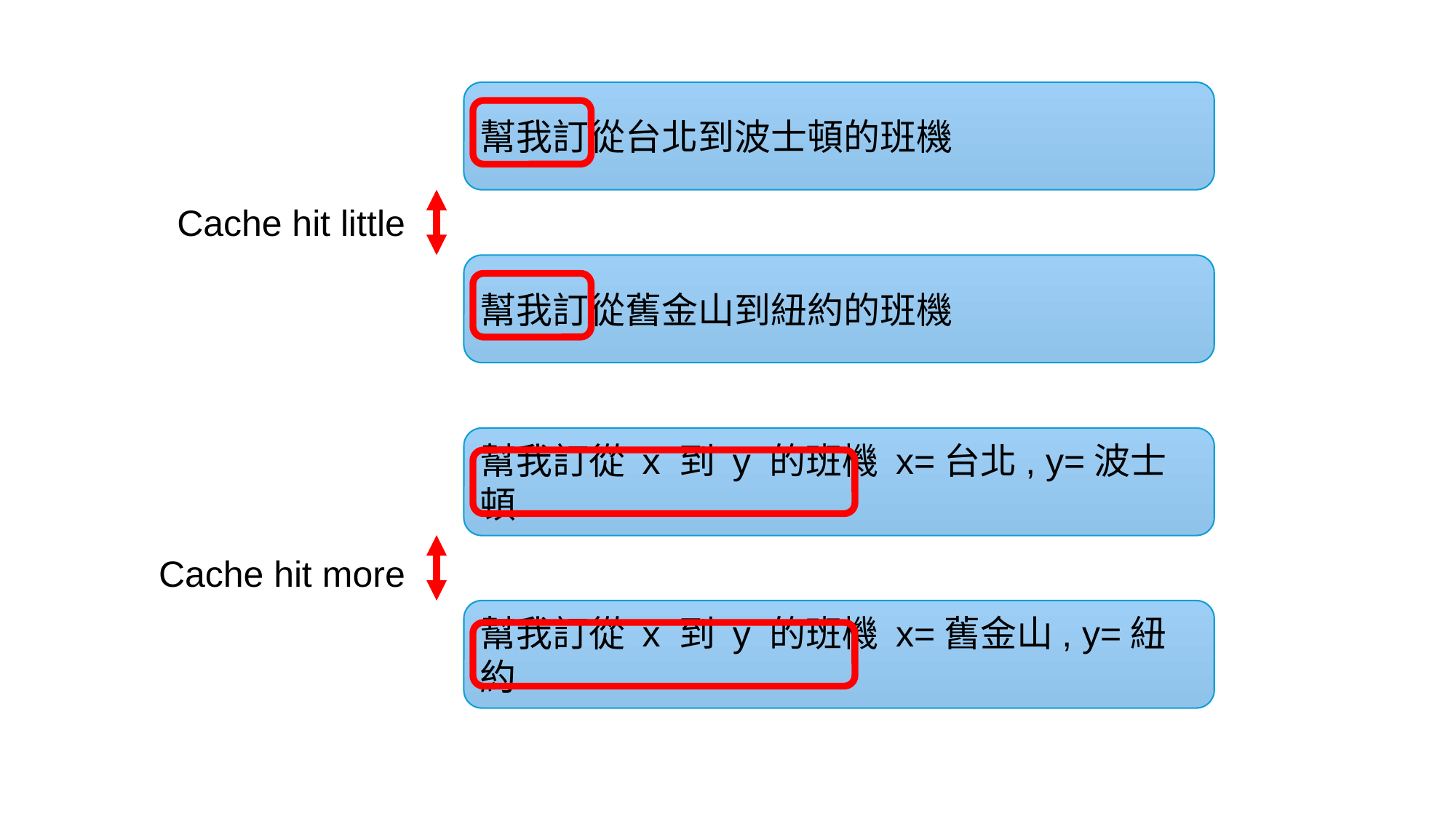

幫我訂從台北到波士頓的班機

Cache hit little
幫我訂從舊金山到紐約的班機

幫我訂從 x 到 y 的班機 x=台北, y=波士頓

Cache hit more
幫我訂從 x 到 y 的班機 x=舊金山, y=紐約